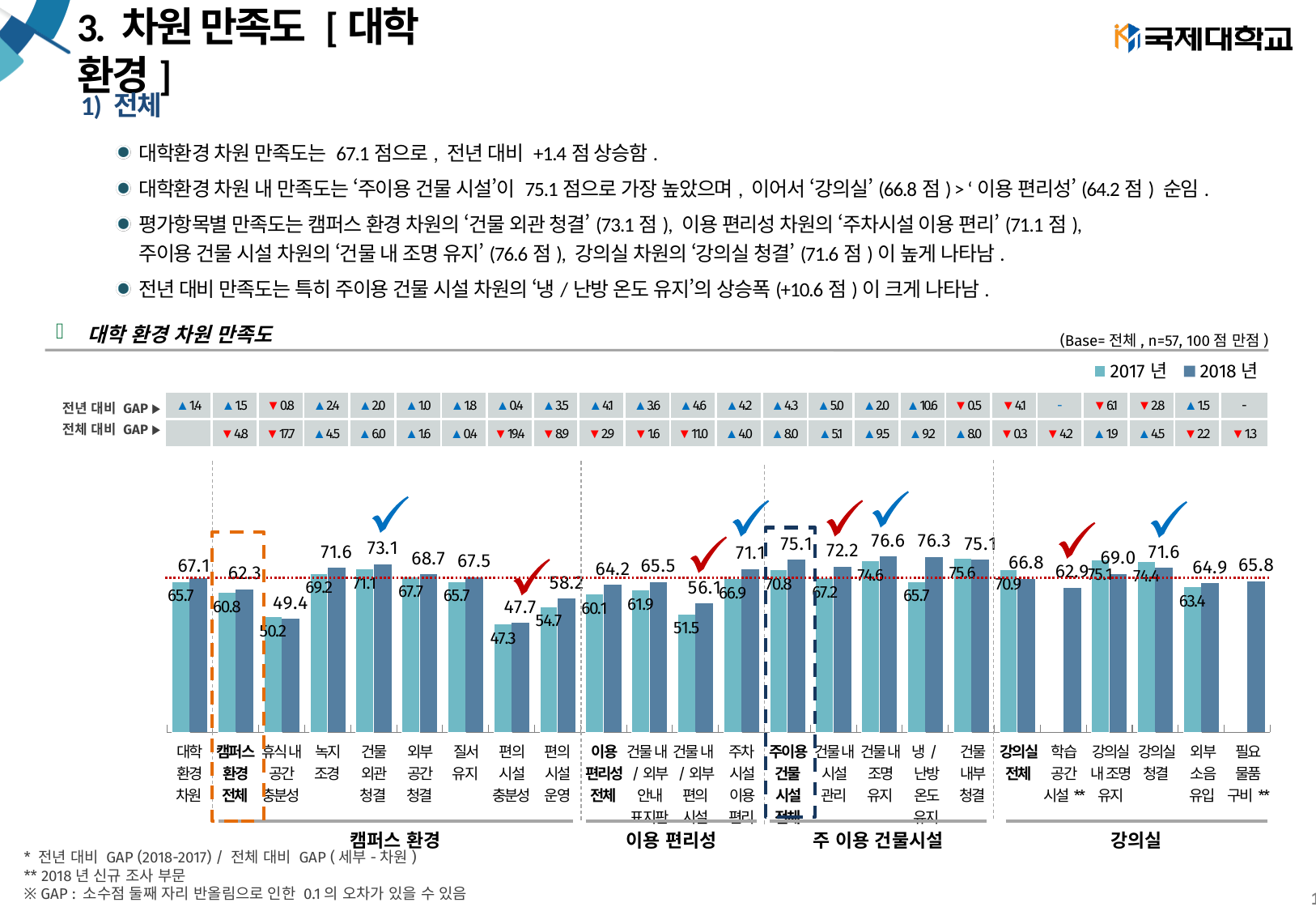

# 3. 차원 만족도 [대학 환경]
1) 전체
대학환경 차원 만족도는 67.1점으로, 전년 대비 +1.4점 상승함.
대학환경 차원 내 만족도는 ‘주이용 건물 시설’이 75.1점으로 가장 높았으며, 이어서 ‘강의실’(66.8점) > ‘이용 편리성’(64.2점) 순임.
평가항목별 만족도는 캠퍼스 환경 차원의 ‘건물 외관 청결’(73.1점), 이용 편리성 차원의 ‘주차시설 이용 편리’(71.1점),
주이용 건물 시설 차원의 ‘건물 내 조명 유지’(76.6점), 강의실 차원의 ‘강의실 청결’(71.6점)이 높게 나타남.
전년 대비 만족도는 특히 주이용 건물 시설 차원의 ‘냉/난방 온도 유지’의 상승폭(+10.6점)이 크게 나타남.
대학 환경 차원 만족도
(Base=전체, n=57, 100점 만점)

### Chart

| Category | 2017년 | 2018년 |
|---|---|---|
| 대학 환경 차원 | 65.65095948827292 | 67.11692425464558 |
| 캠퍼스 환경 전체 | 60.83518123667378 | 62.322472848646605 |
| 휴식 내 공간 충분성 | 50.24477611940298 | 49.41520467842105 |
| 녹지 조경 | 69.155223880597 | 71.6374269 |
| 건물 외관 청결 | 71.14179104477613 | 73.09941520403511 |
| 외부 공간 청결 | 67.65820895522388 | 68.71345029245613 |
| 질서 유지 | 65.66417910447761 | 67.54385964894738 |
| 편의 시설 충분성 | 47.25820895522389 | 47.66081871350877 |
| 편의시설 운영 | 54.723880597014926 | 58.1871345031579 |
| 이용 편리성 전체 | 60.11194029850748 | 64.23001949269008 |
| 건물 내/외부 안내 표지판 | 61.93432835820897 | 65.49707602280702 |
| 건물 내/외부 편의시설 | 51.488059701492546 | 56.140350876666645 |
| 주차시설 이용 편리 | 66.9134328358209 | 71.0526315785965 |
| 주이용 건물 시설 전체 | 70.76679104477611 | 75.07309941447369 |
| 건물 내 시설 관리 | 67.15970149253731 | 72.22222222157896 |
| 건물 내 조명 유지 | 74.6223880597015 | 76.6081871335088 |
| 냉/난방 온도 유지 | 65.67014925373134 | 76.31578947298246 |
| 건물 내부 청결 | 75.61492537313435 | 75.14619882982458 |
| 강의실 전체 | 70.88992537313433 | 66.84210526277194 |
| 학습공간시설 | None | 62.865497076140336 |
| 강의실 내 조명 유지 | 75.1164179104478 | 69.00584795263158 |
| 강의실 청결 | 74.3731343283582 | 71.63742690000001 |
| 외부 소음 유입 | 63.42985074626866 | 64.91228070140352 |
| 필요 물품 구비 | None | 65.78947368368424 |
| ▲1.4 | ▲1.5 | ▼0.8 | ▲2.4 | ▲2.0 | ▲1.0 | ▲1.8 | ▲0.4 | ▲3.5 | ▲4.1 | ▲3.6 | ▲4.6 | ▲4.2 | ▲4.3 | ▲5.0 | ▲2.0 | ▲10.6 | ▼0.5 | ▼4.1 | - | ▼6.1 | ▼2.8 | ▲1.5 | - |
| --- | --- | --- | --- | --- | --- | --- | --- | --- | --- | --- | --- | --- | --- | --- | --- | --- | --- | --- | --- | --- | --- | --- | --- |
|  | ▼4.8 | ▼17.7 | ▲4.5 | ▲6.0 | ▲1.6 | ▲0.4 | ▼19.4 | ▼8.9 | ▼2.9 | ▼1.6 | ▼11.0 | ▲4.0 | ▲8.0 | ▲5.1 | ▲9.5 | ▲9.2 | ▲8.0 | ▼0.3 | ▼4.2 | ▲1.9 | ▲4.5 | ▼2.2 | ▼1.3 |
전년 대비 GAP ▶
전체 대비 GAP ▶

| 대학 환경 차원 | 캠퍼스 환경 전체 | 휴식 내 공간 충분성 | 녹지 조경 | 건물 외관 청결 | 외부 공간 청결 | 질서 유지 | 편의 시설 충분성 | 편의 시설 운영 | 이용 편리성 전체 | 건물 내/외부 안내 표지판 | 건물 내/외부 편의 시설 | 주차 시설 이용 편리 | 주이용 건물 시설 전체 | 건물 내 시설 관리 | 건물 내 조명 유지 | 냉/난방 온도 유지 | 건물 내부 청결 | 강의실 전체 | 학습 공간 시설\*\* | 강의실 내 조명 유지 | 강의실 청결 | 외부 소음 유입 | 필요 물품 구비\*\* |
| --- | --- | --- | --- | --- | --- | --- | --- | --- | --- | --- | --- | --- | --- | --- | --- | --- | --- | --- | --- | --- | --- | --- | --- |
| 캠퍼스 환경 |
| --- |
| 이용 편리성 |
| --- |
| 주 이용 건물시설 |
| --- |
| 강의실 |
| --- |
* 전년 대비 GAP (2018-2017) / 전체 대비 GAP (세부-차원)
** 2018년 신규 조사 부문
※ GAP : 소수점 둘째 자리 반올림으로 인한 0.1의 오차가 있을 수 있음